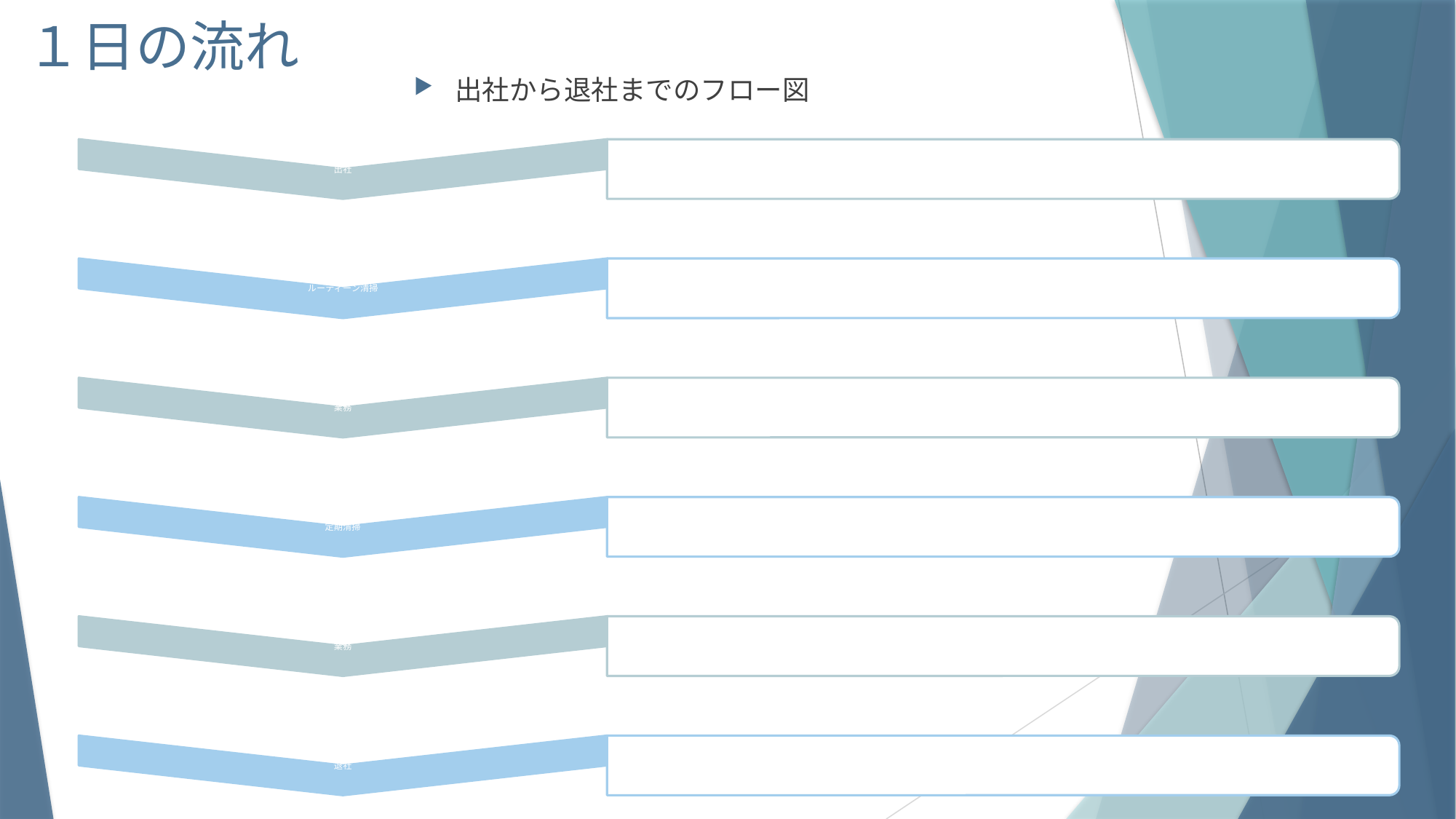

# １日の流れ
出社から退社までのフロー図
出社
ルーティーン清掃
業務
定期清掃
業務
退社